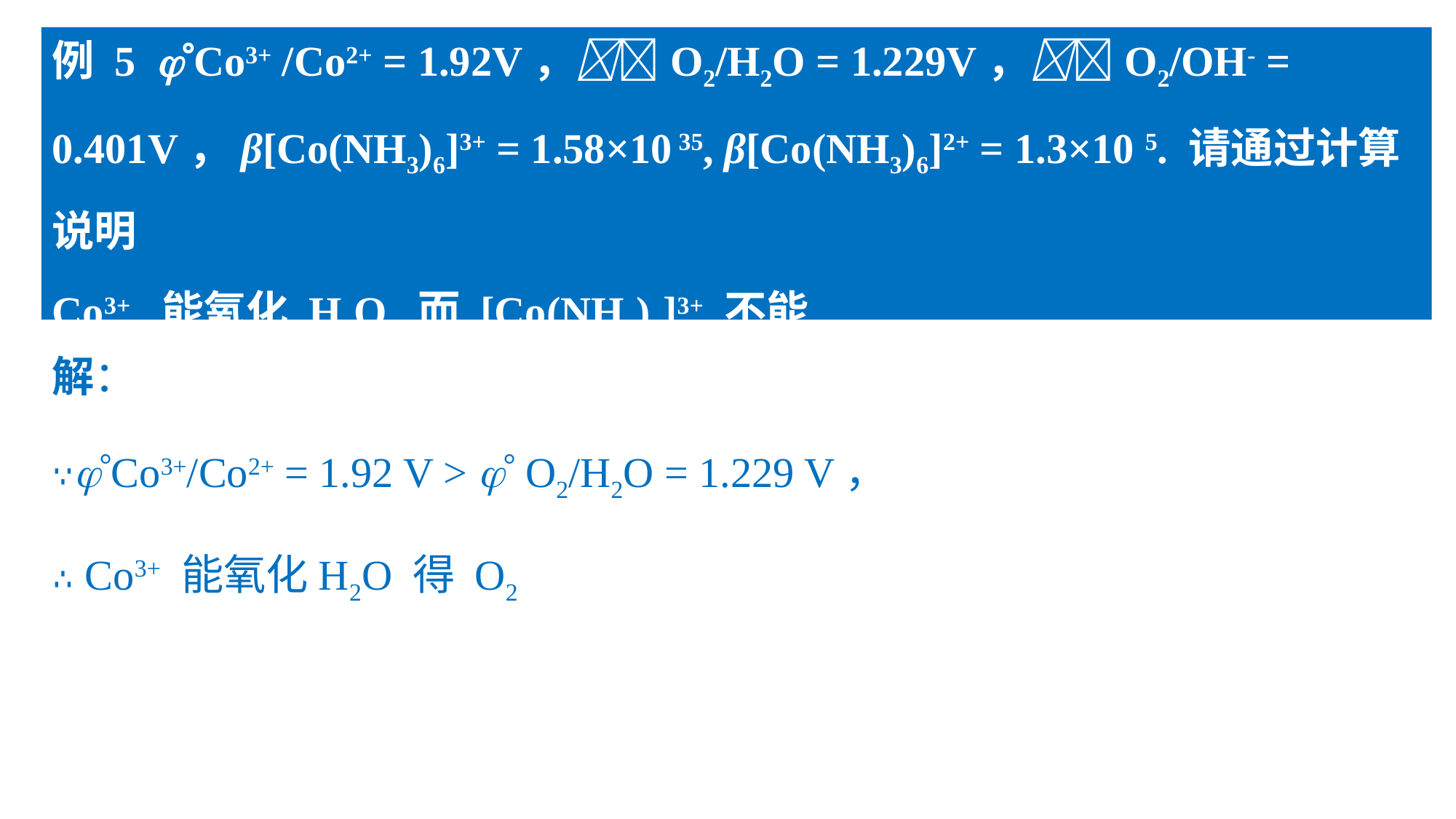

例 5  ϕ°Co3+ /Co2+ = 1.92V，ϕ°O2/H2O = 1.229V，ϕ°O2/OH- = 0.401V，β[Co(NH3)6]3+ = 1.58×10 35, β[Co(NH3)6]2+ = 1.3×10 5. 请通过计算说明
Co3+  能氧化 H2O, 而 [Co(NH3)6]3+ 不能.
解：
∵ϕ°Co3+/Co2+ = 1.92 V > ϕ° O2/H2O = 1.229 V，
∴ Co3+ 能氧化H2O 得 O2